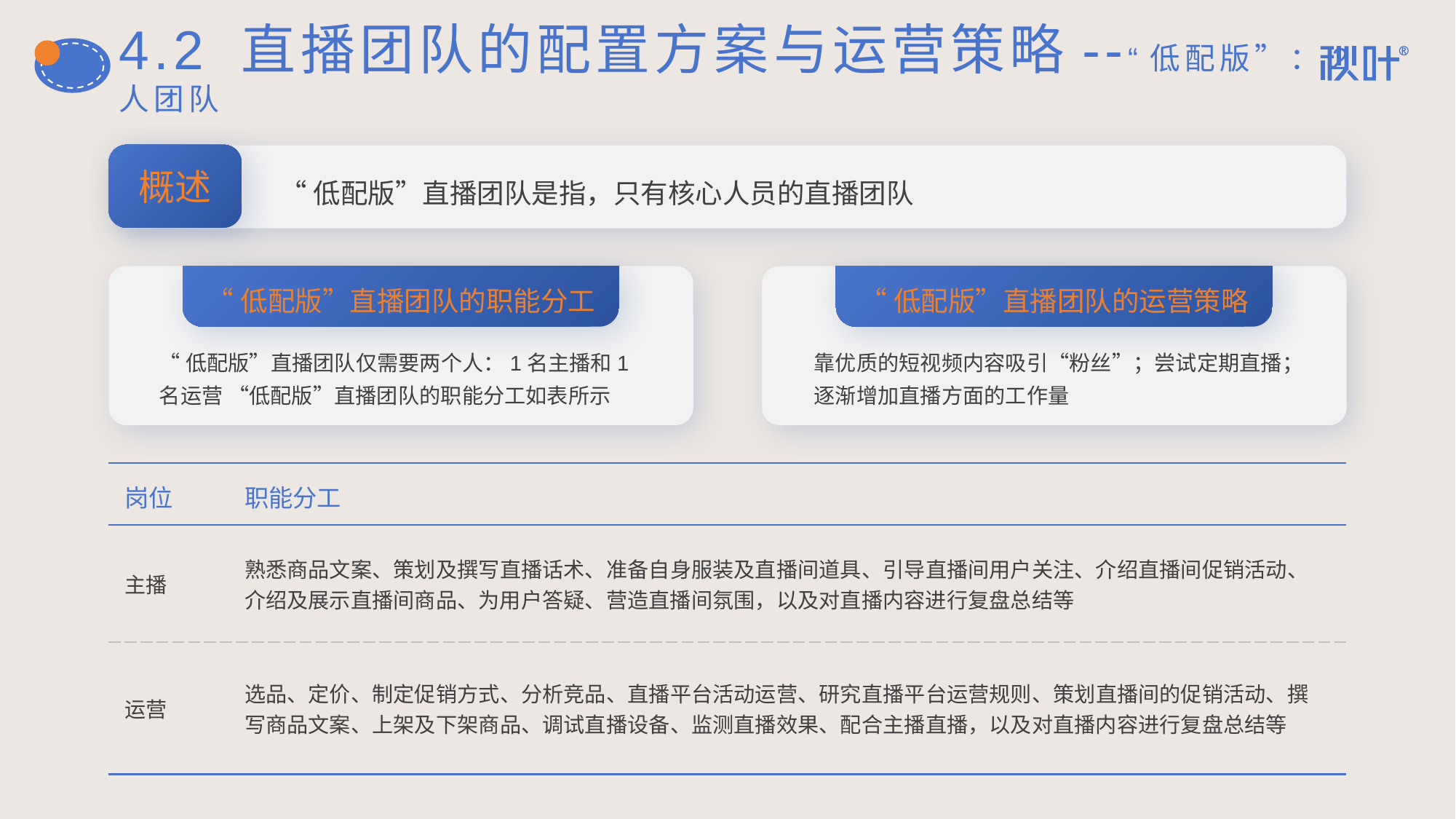

# 4.2 直播团队的配置方案与运营策略--“低配版”：2人团队

概述
“低配版”直播团队是指，只有核心人员的直播团队

“低配版”直播团队的职能分工

“低配版”直播团队仅需要两个人：1名主播和1名运营 “低配版”直播团队的职能分工如表所示

“低配版”直播团队的运营策略
靠优质的短视频内容吸引“粉丝”；尝试定期直播；逐渐增加直播方面的工作量
| 岗位 | 职能分工 |
| --- | --- |
| 主播 | 熟悉商品文案、策划及撰写直播话术、准备自身服装及直播间道具、引导直播间用户关注、介绍直播间促销活动、介绍及展示直播间商品、为用户答疑、营造直播间氛围，以及对直播内容进行复盘总结等 |
| 运营 | 选品、定价、制定促销方式、分析竞品、直播平台活动运营、研究直播平台运营规则、策划直播间的促销活动、撰写商品文案、上架及下架商品、调试直播设备、监测直播效果、配合主播直播，以及对直播内容进行复盘总结等 |